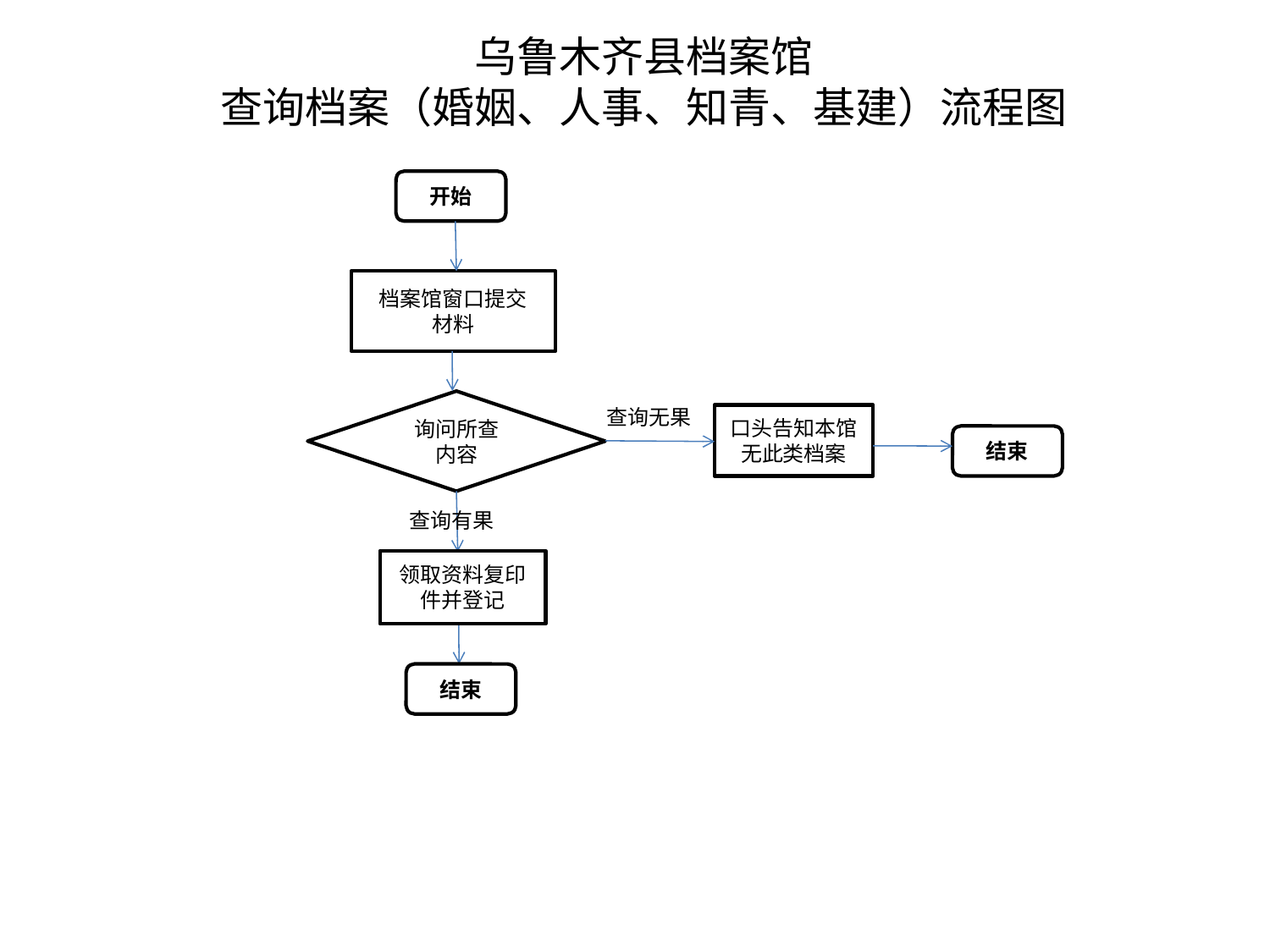

乌鲁木齐县档案馆
查询档案（婚姻、人事、知青、基建）流程图
开始
档案馆窗口提交
材料
询问所查
内容
查询无果
口头告知本馆无此类档案
结束
查询有果
领取资料复印件并登记
结束